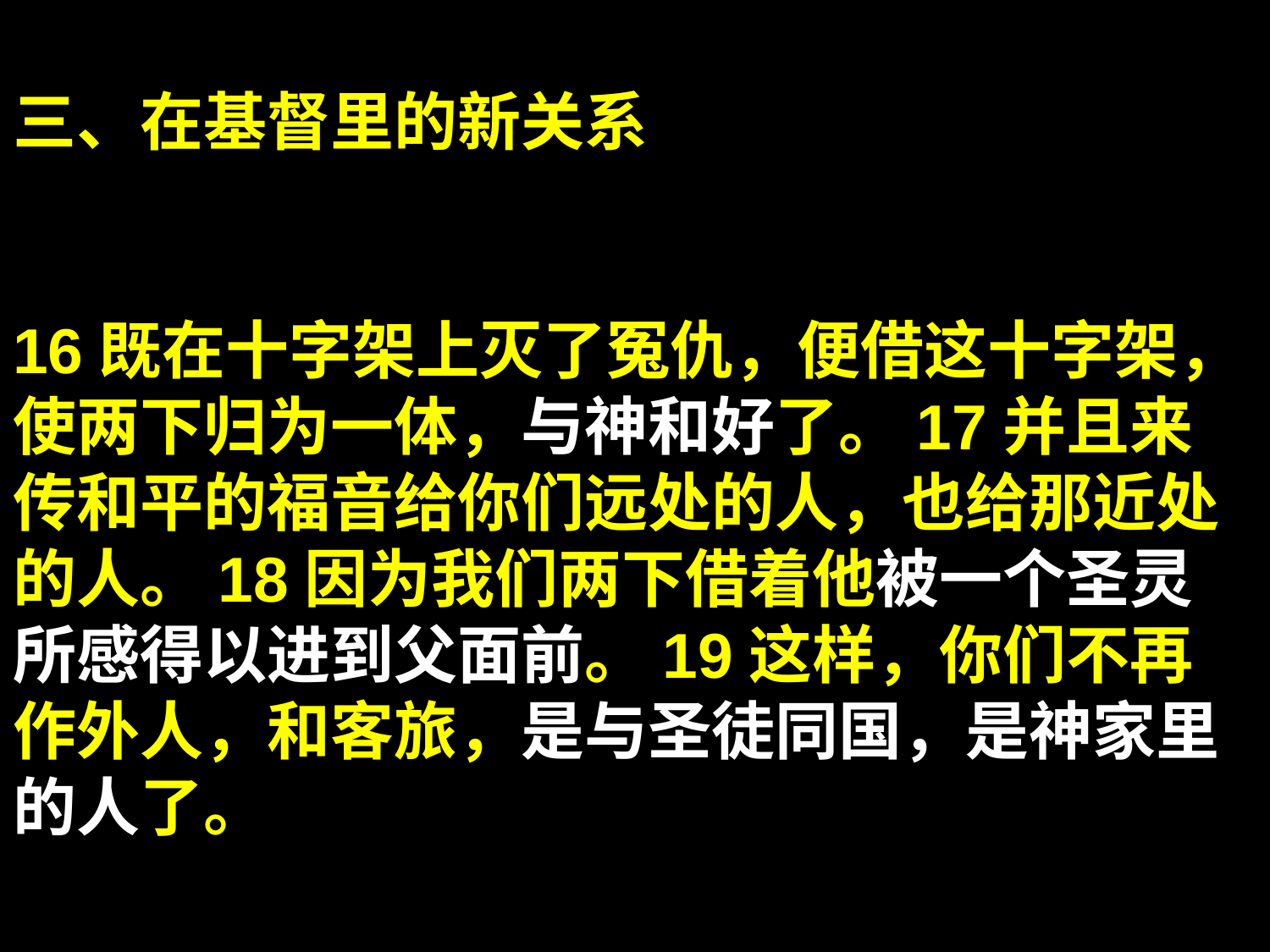

三、在基督里的新关系
16既在十字架上灭了冤仇，便借这十字架，使两下归为一体，与神和好了。17并且来传和平的福音给你们远处的人，也给那近处的人。18因为我们两下借着他被一个圣灵所感得以进到父面前。19这样，你们不再作外人，和客旅，是与圣徒同国，是神家里的人了。